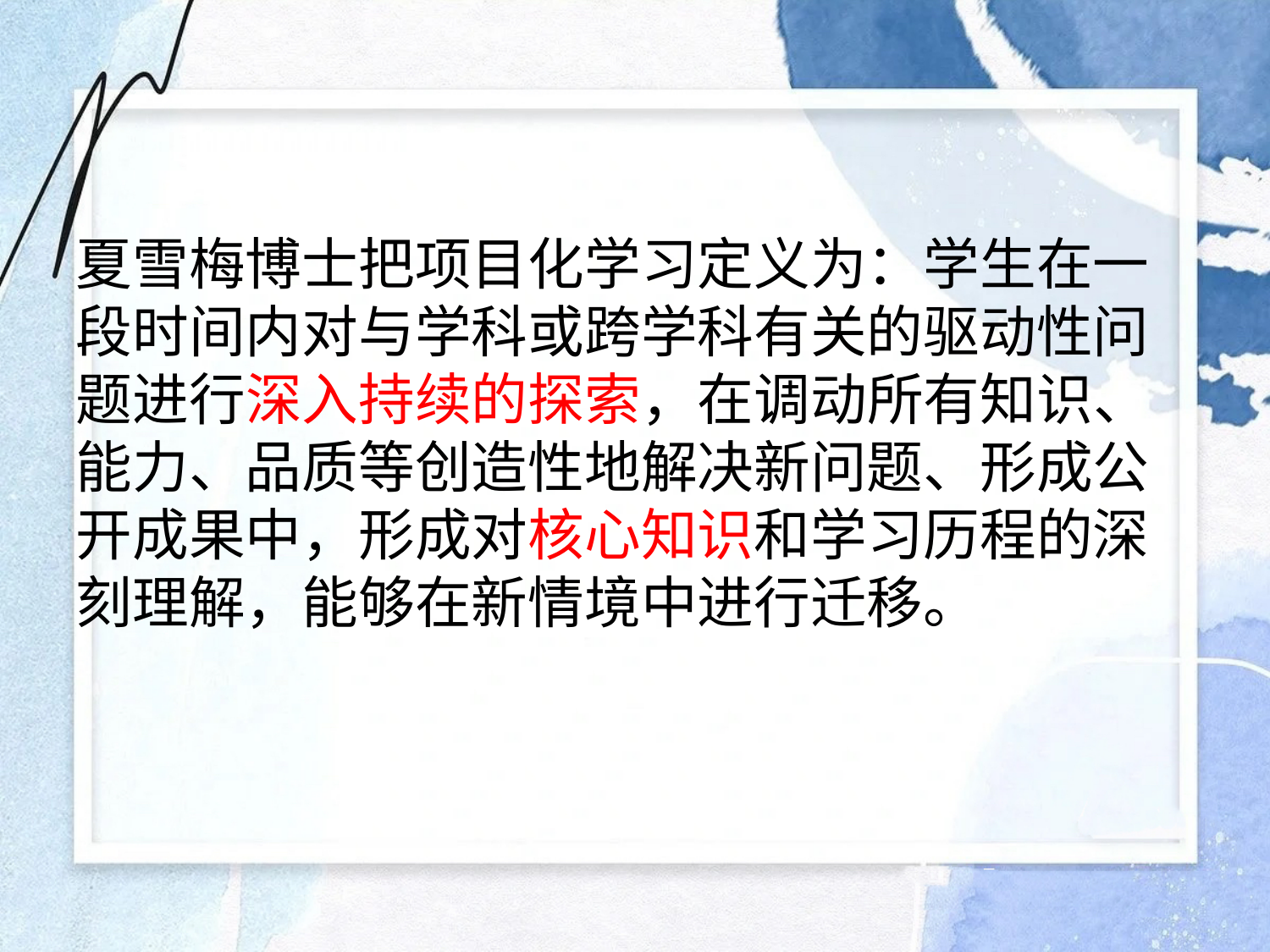

#
夏雪梅博士把项目化学习定义为：学生在一段时间内对与学科或跨学科有关的驱动性问题进行深入持续的探索，在调动所有知识、能力、品质等创造性地解决新问题、形成公开成果中，形成对核心知识和学习历程的深刻理解，能够在新情境中进行迁移。